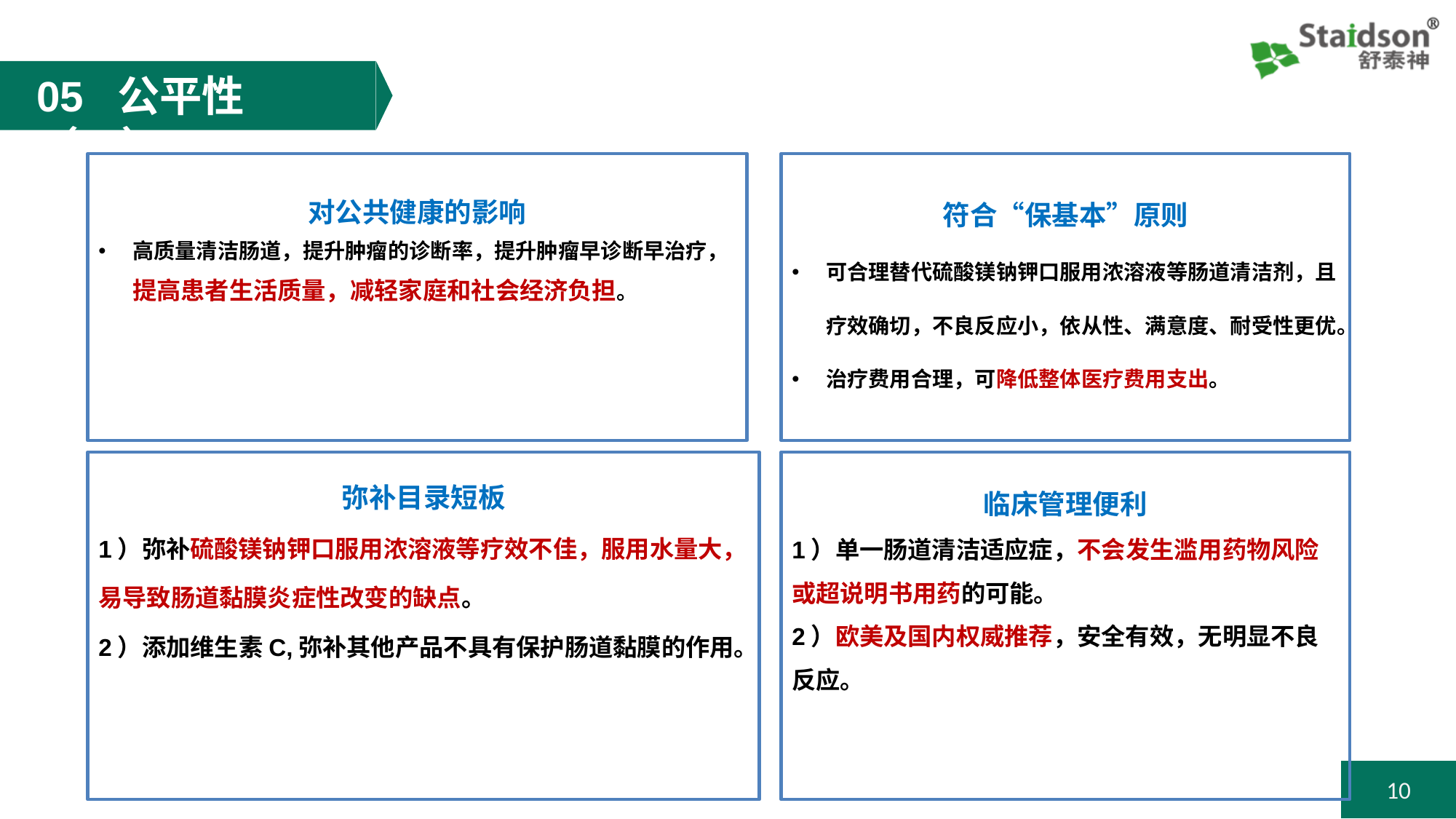

05  公平性（一）
对公共健康的影响
高质量清洁肠道，提升肿瘤的诊断率，提升肿瘤早诊断早治疗，提高患者生活质量，减轻家庭和社会经济负担。
符合“保基本”原则
可合理替代硫酸镁钠钾口服用浓溶液等肠道清洁剂，且疗效确切，不良反应小，依从性、满意度、耐受性更优。
治疗费用合理，可降低整体医疗费用支出。
弥补目录短板
1）弥补硫酸镁钠钾口服用浓溶液等疗效不佳，服用水量大，易导致肠道黏膜炎症性改变的缺点。
2）添加维生素C,弥补其他产品不具有保护肠道黏膜的作用。
临床管理便利
1）单一肠道清洁适应症，不会发生滥用药物风险或超说明书用药的可能。
2）欧美及国内权威推荐，安全有效，无明显不良反应。